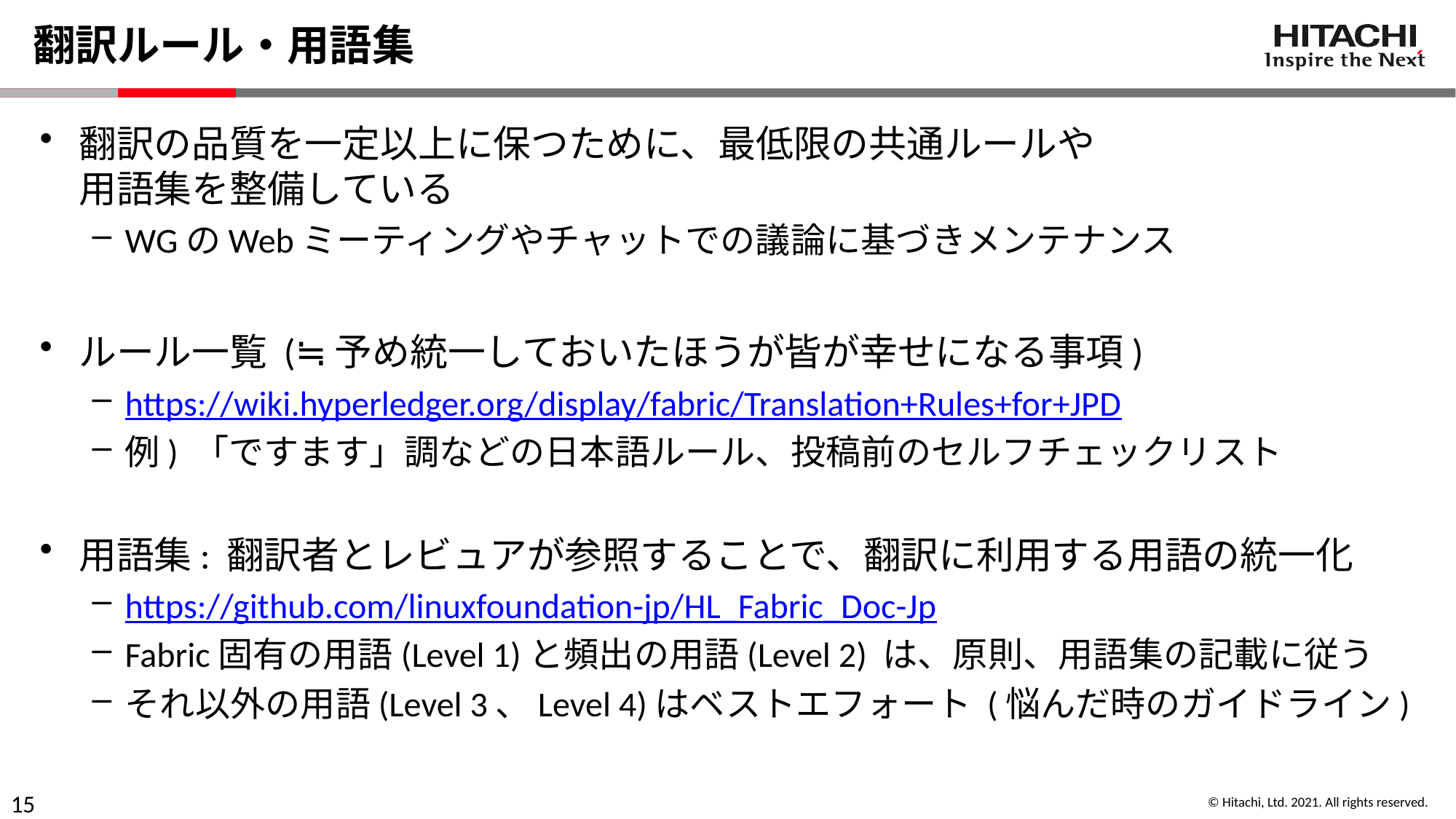

# 翻訳ルール・用語集
翻訳の品質を一定以上に保つために、最低限の共通ルールや
用語集を整備している
WGのWebミーティングやチャットでの議論に基づきメンテナンス

ルール一覧 (≒予め統一しておいたほうが皆が幸せになる事項)
https://wiki.hyperledger.org/display/fabric/Translation+Rules+for+JPD
例) 「ですます」調などの日本語ルール、投稿前のセルフチェックリスト

用語集: 翻訳者とレビュアが参照することで、翻訳に利用する用語の統一化
https://github.com/linuxfoundation-jp/HL_Fabric_Doc-Jp
Fabric固有の用語(Level 1)と頻出の用語(Level 2) は、原則、用語集の記載に従う
それ以外の用語(Level 3、Level 4)はベストエフォート (悩んだ時のガイドライン)